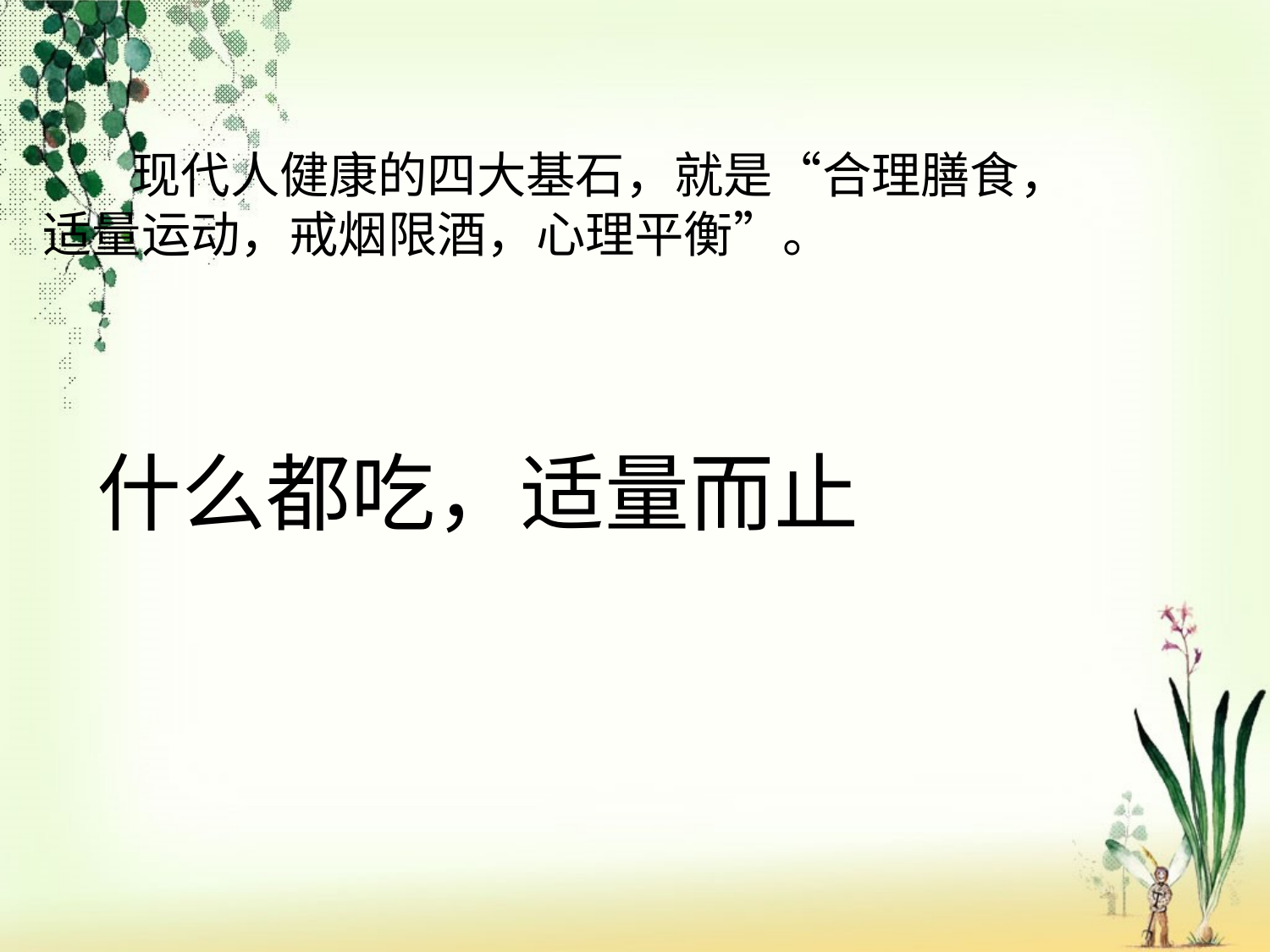

现代人健康的四大基石，就是“合理膳食，
适量运动，戒烟限酒，心理平衡”。
什么都吃，适量而止